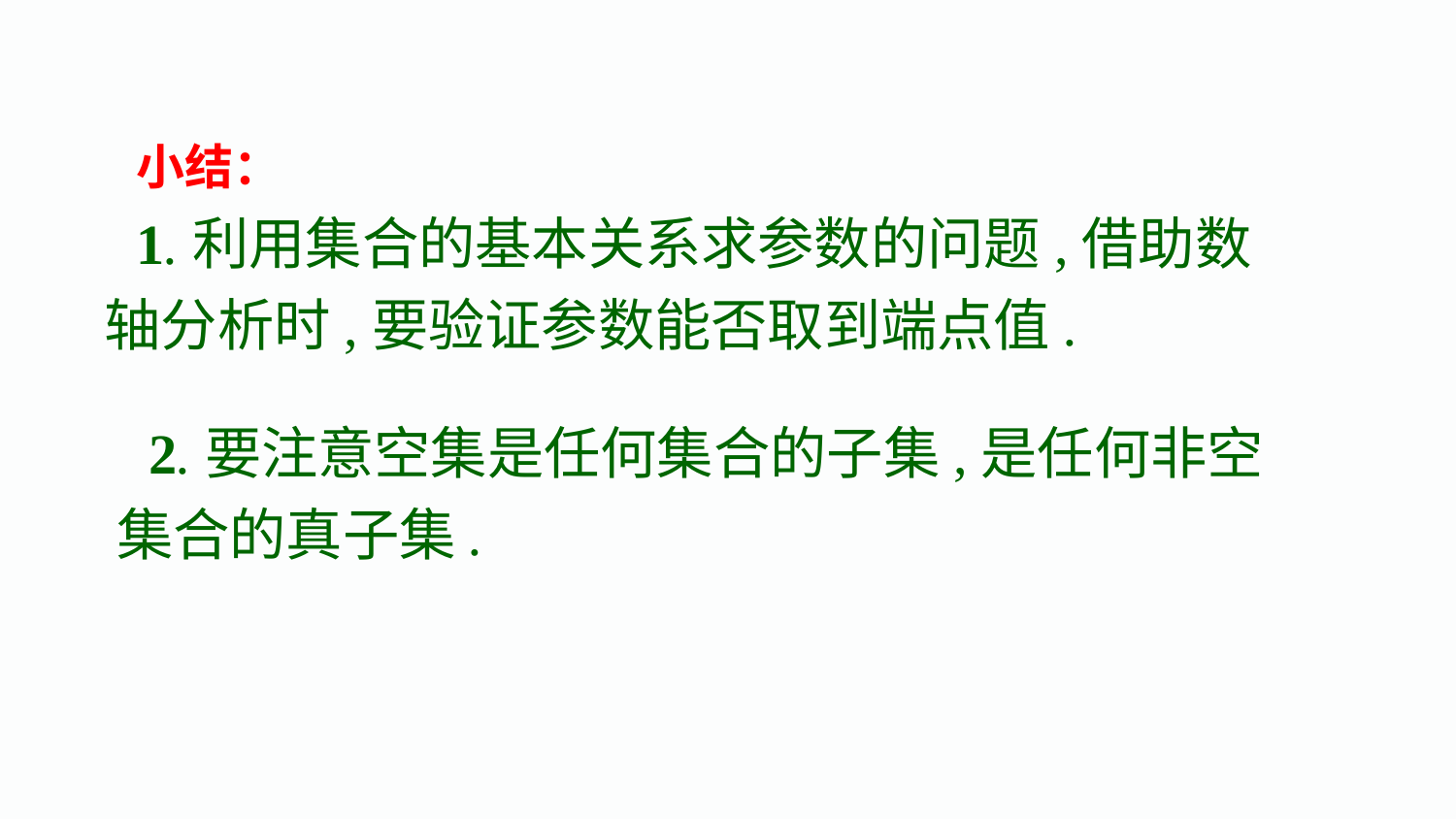

小结：
1.利用集合的基本关系求参数的问题,借助数轴分析时,要验证参数能否取到端点值.
2.要注意空集是任何集合的子集,是任何非空集合的真子集.